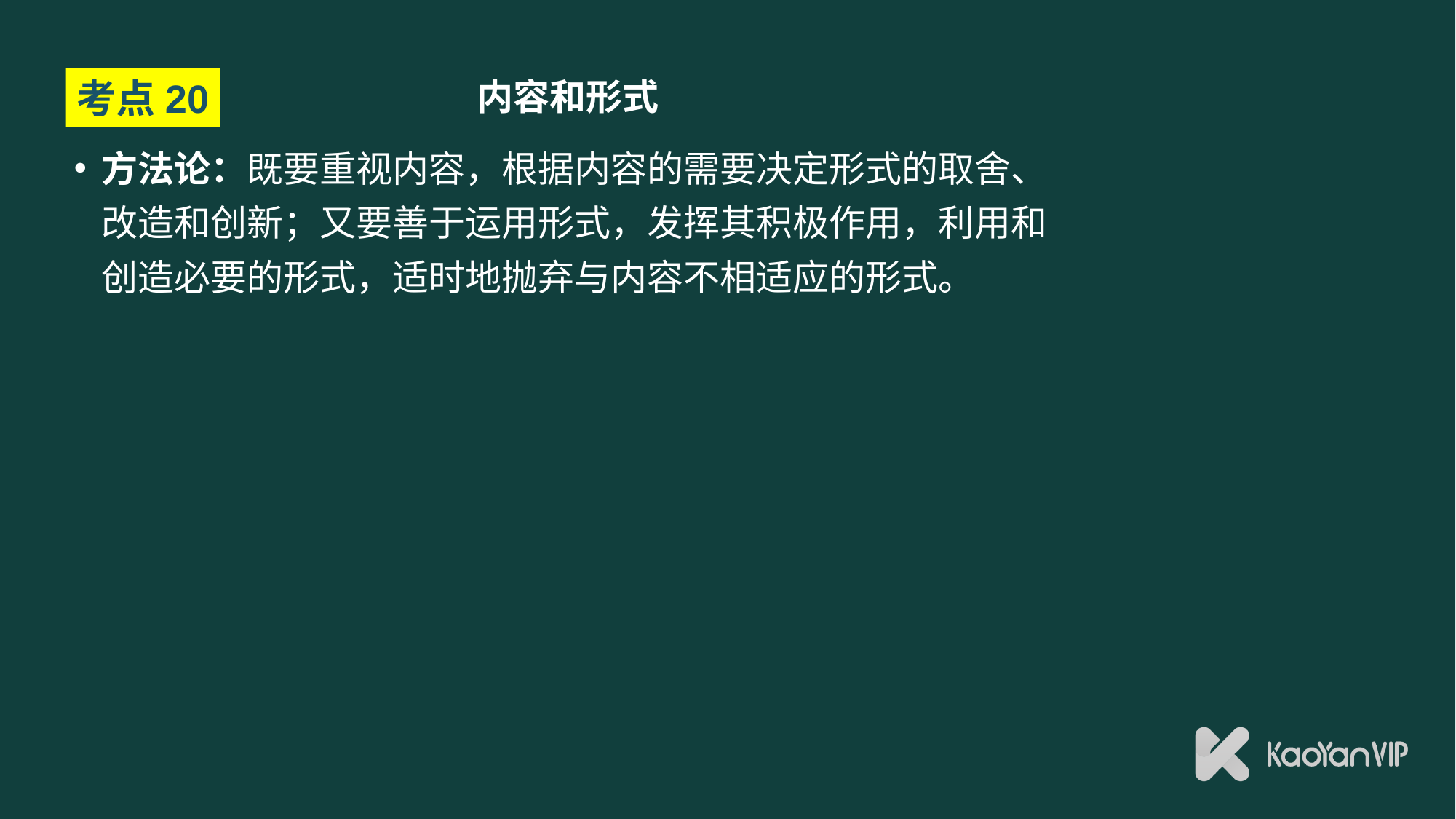

# 内容和形式
考点20
方法论：既要重视内容，根据内容的需要决定形式的取舍、改造和创新；又要善于运用形式，发挥其积极作用，利用和创造必要的形式，适时地抛弃与内容不相适应的形式。